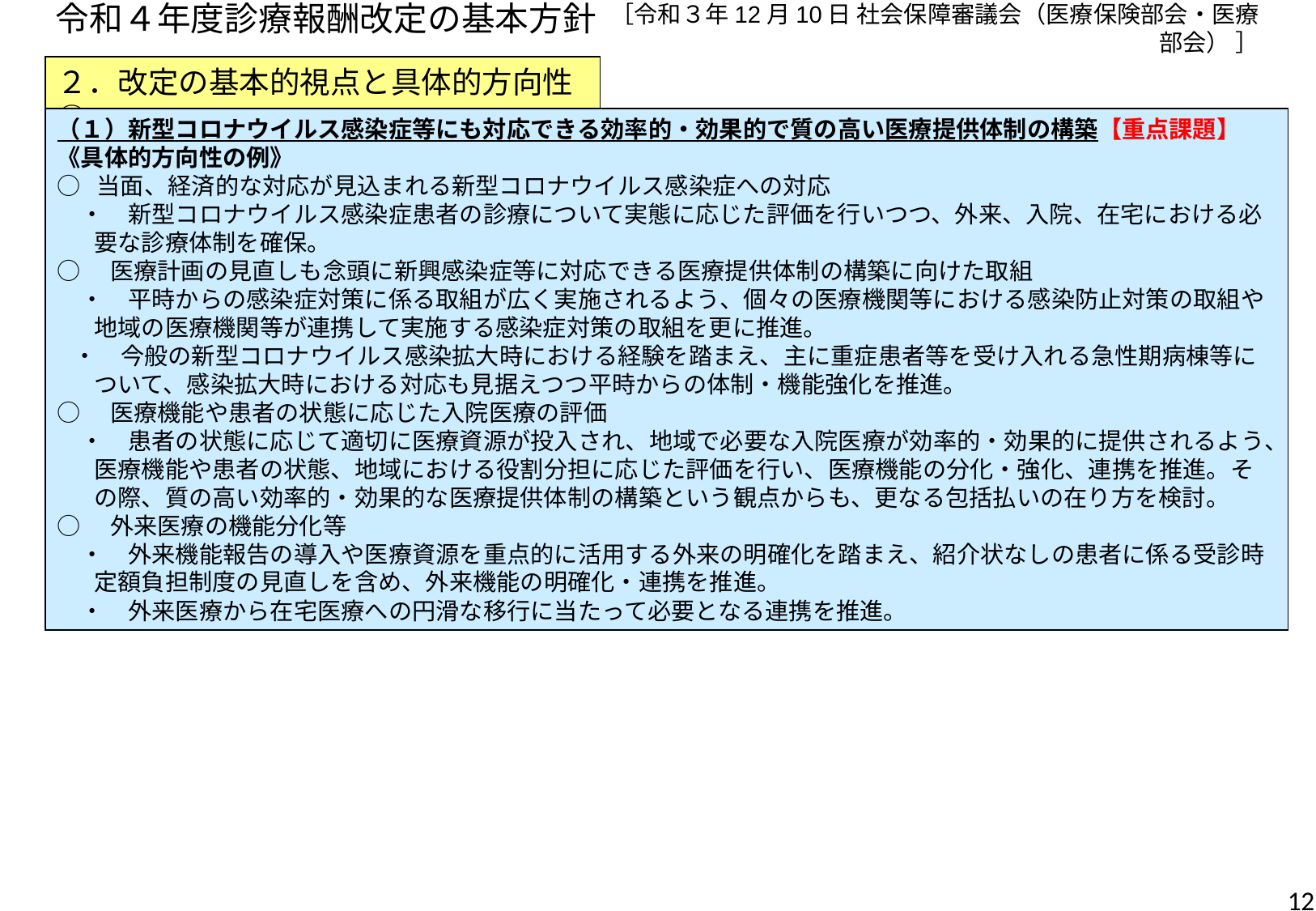

# 令和４年度診療報酬改定の基本方針
［令和３年12月10日 社会保障審議会（医療保険部会・医療部会） ］
２．改定の基本的視点と具体的方向性③
（１）新型コロナウイルス感染症等にも対応できる効率的・効果的で質の高い医療提供体制の構築【重点課題】
《具体的方向性の例》
○  当面、経済的な対応が見込まれる新型コロナウイルス感染症への対応
　・　新型コロナウイルス感染症患者の診療について実態に応じた評価を行いつつ、外来、入院、在宅における必
      要な診療体制を確保。
○　医療計画の見直しも念頭に新興感染症等に対応できる医療提供体制の構築に向けた取組
　・　平時からの感染症対策に係る取組が広く実施されるよう、個々の医療機関等における感染防止対策の取組や
      地域の医療機関等が連携して実施する感染症対策の取組を更に推進。
  ・　今般の新型コロナウイルス感染拡大時における経験を踏まえ、主に重症患者等を受け入れる急性期病棟等に
      ついて、感染拡大時における対応も見据えつつ平時からの体制・機能強化を推進。
○　医療機能や患者の状態に応じた入院医療の評価
　・　患者の状態に応じて適切に医療資源が投入され、地域で必要な入院医療が効率的・効果的に提供されるよう、
      医療機能や患者の状態、地域における役割分担に応じた評価を行い、医療機能の分化・強化、連携を推進。そ
      の際、質の高い効率的・効果的な医療提供体制の構築という観点からも、更なる包括払いの在り方を検討。
○　外来医療の機能分化等
　・　外来機能報告の導入や医療資源を重点的に活用する外来の明確化を踏まえ、紹介状なしの患者に係る受診時
      定額負担制度の見直しを含め、外来機能の明確化・連携を推進。
　・　外来医療から在宅医療への円滑な移行に当たって必要となる連携を推進。
12